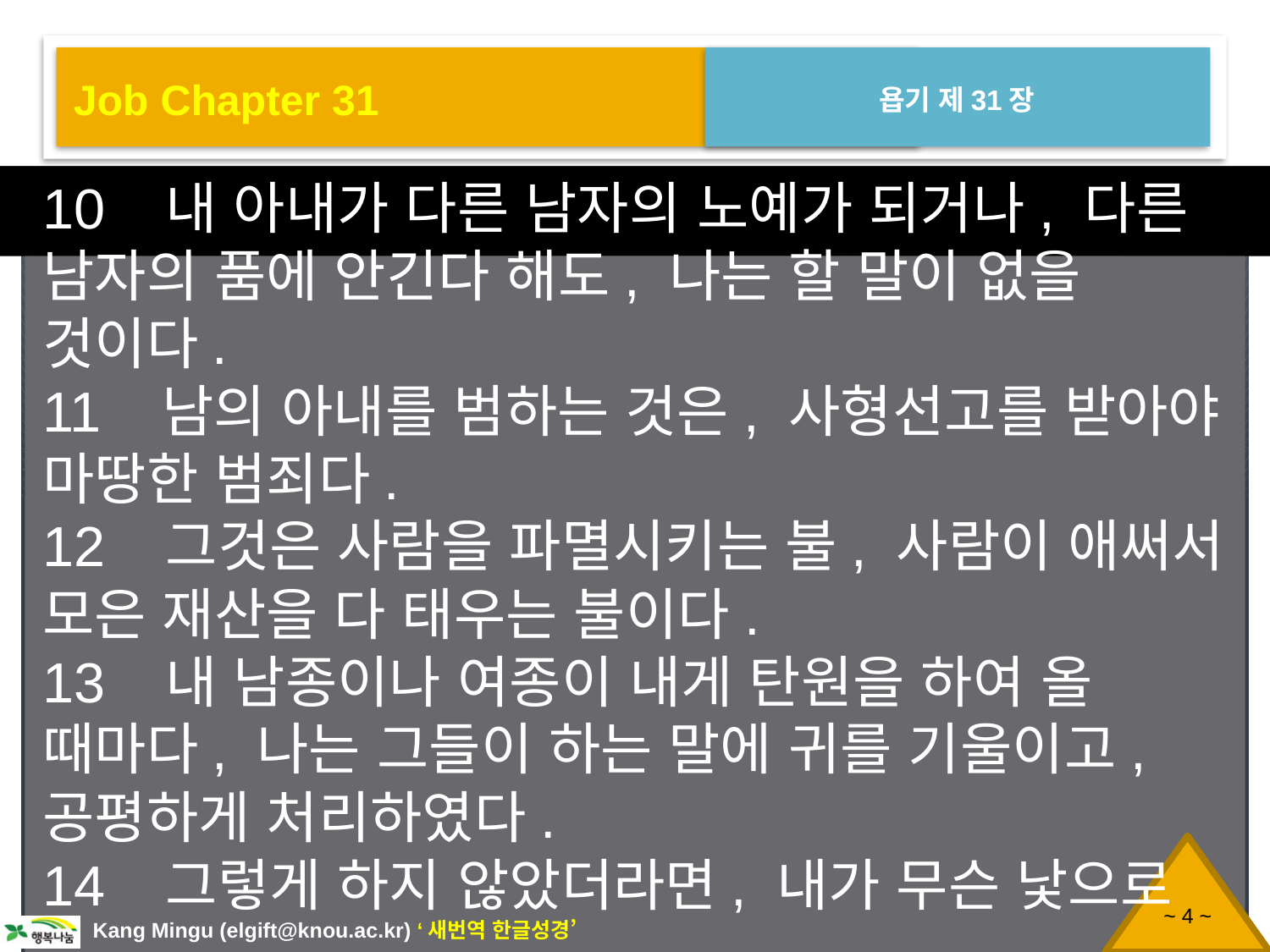

Job Chapter 31
욥기 제31장
10   내 아내가 다른 남자의 노예가 되거나, 다른 남자의 품에 안긴다 해도, 나는 할 말이 없을 것이다.
11   남의 아내를 범하는 것은, 사형선고를 받아야 마땅한 범죄다.
12   그것은 사람을 파멸시키는 불, 사람이 애써서 모은 재산을 다 태우는 불이다.
13   내 남종이나 여종이 내게 탄원을 하여 올 때마다, 나는 그들이 하는 말에 귀를 기울이고, 공평하게 처리하였다.
14   그렇게 하지 않았더라면, 내가 무슨 낯으로